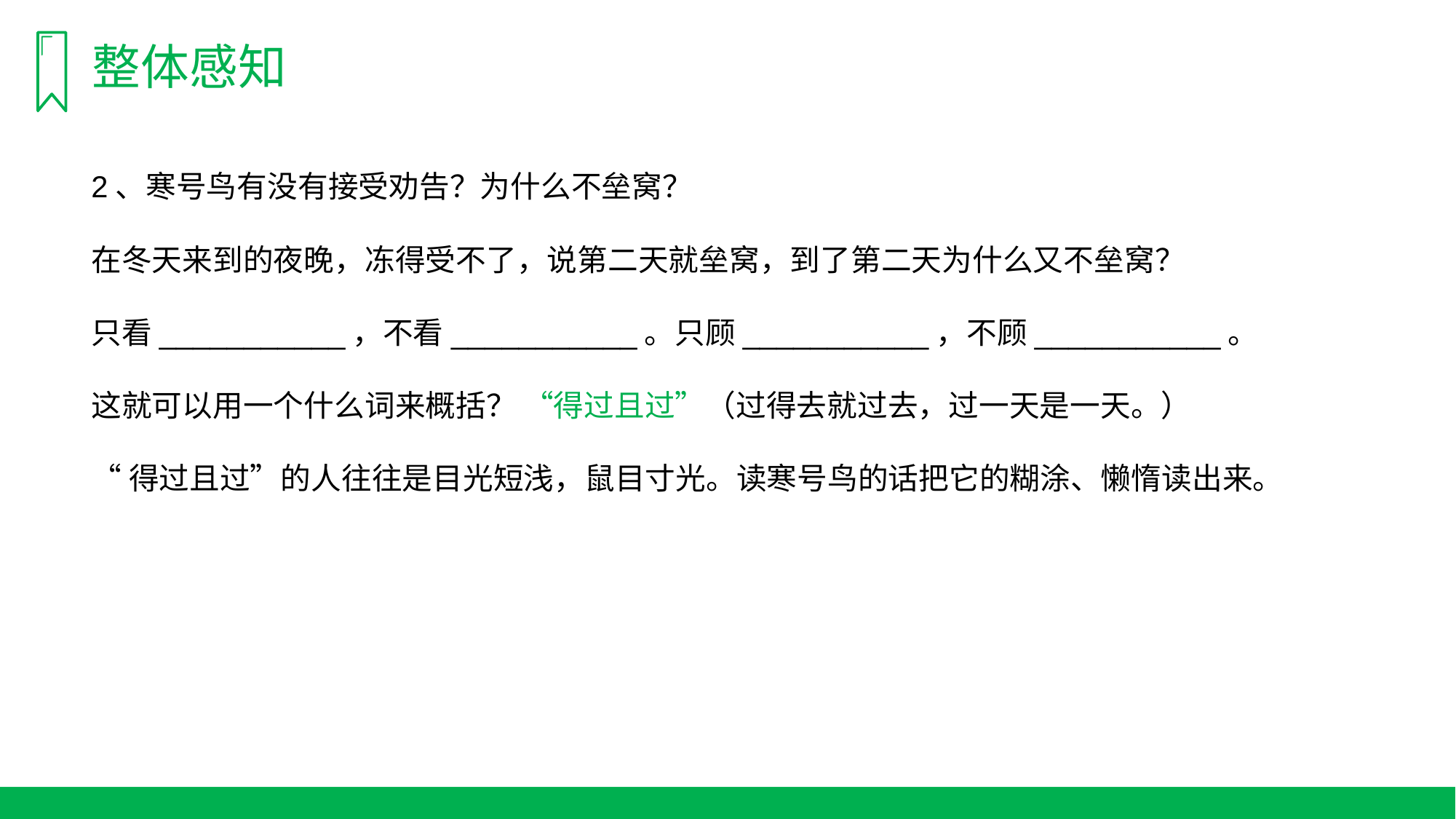

整体感知
2、寒号鸟有没有接受劝告？为什么不垒窝？
在冬天来到的夜晚，冻得受不了，说第二天就垒窝，到了第二天为什么又不垒窝？
只看___________，不看___________。只顾___________，不顾___________。
这就可以用一个什么词来概括？ “得过且过”（过得去就过去，过一天是一天。）
“得过且过”的人往往是目光短浅，鼠目寸光。读寒号鸟的话把它的糊涂、懒惰读出来。